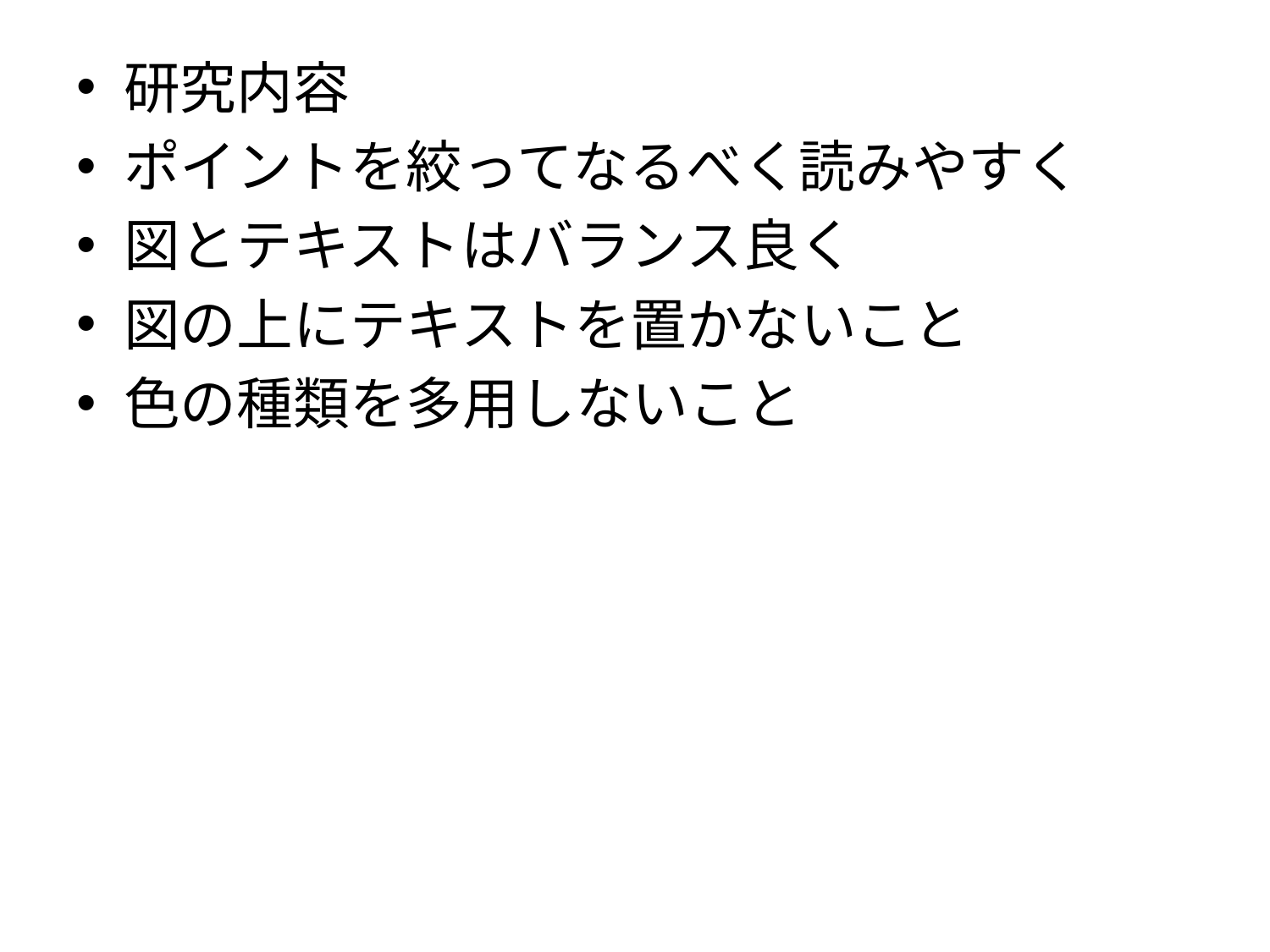

研究内容
ポイントを絞ってなるべく読みやすく
図とテキストはバランス良く
図の上にテキストを置かないこと
色の種類を多用しないこと